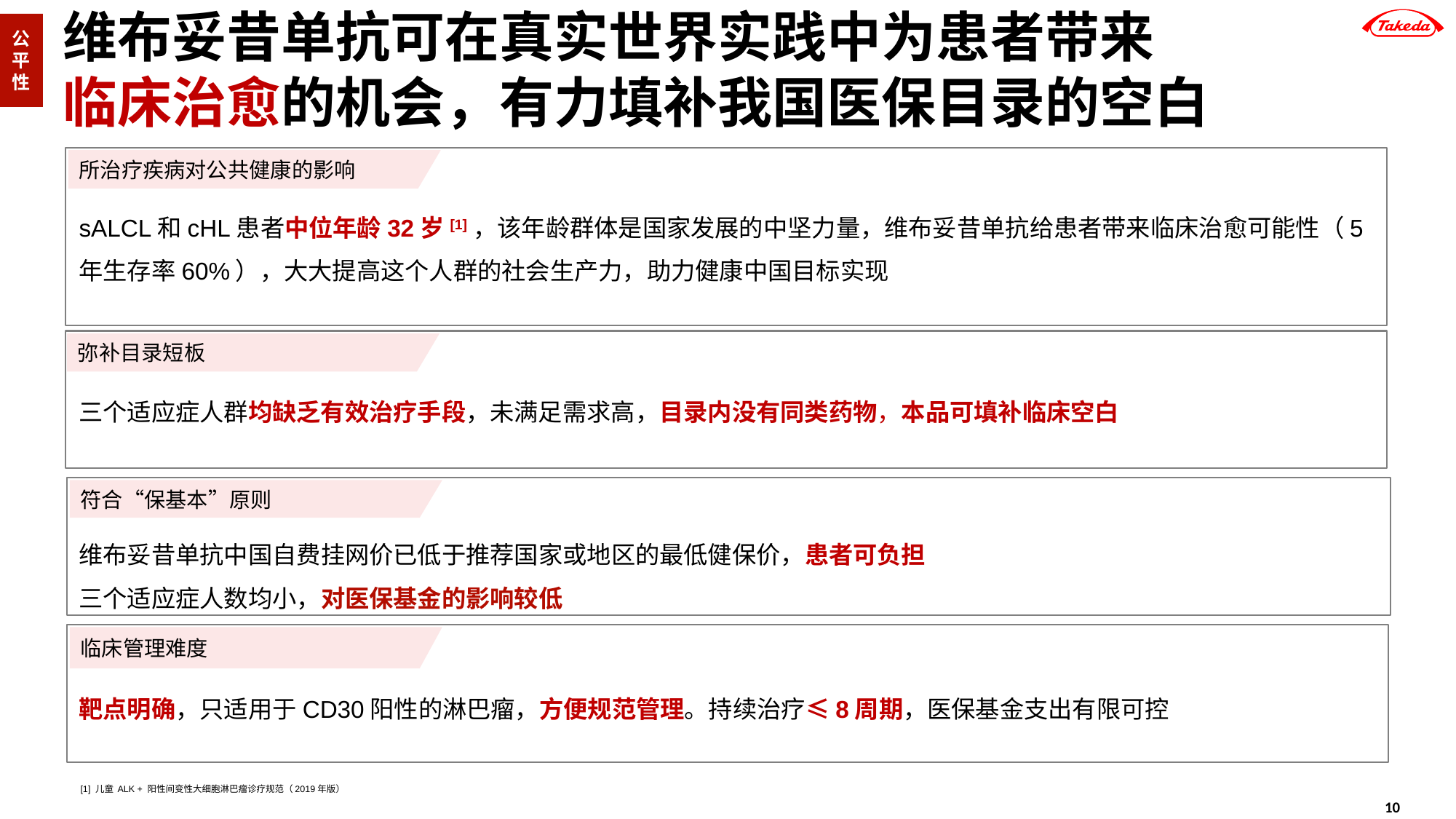

公平性

# 维布妥昔单抗可在真实世界实践中为患者带来 临床治愈的机会，有力填补我国医保目录的空白

所治疗疾病对公共健康的影响
sALCL和cHL患者中位年龄32岁[1]，该年龄群体是国家发展的中坚力量，维布妥昔单抗给患者带来临床治愈可能性（5年生存率60%），大大提高这个人群的社会生产力，助力健康中国目标实现

弥补目录短板
三个适应症人群均缺乏有效治疗手段，未满足需求高，目录内没有同类药物，本品可填补临床空白

符合“保基本”原则
维布妥昔单抗中国自费挂网价已低于推荐国家或地区的最低健保价，患者可负担
三个适应症人数均小，对医保基金的影响较低

临床管理难度
靶点明确，只适用于CD30阳性的淋巴瘤，方便规范管理。持续治疗≤8周期，医保基金支出有限可控
[1] 儿童 ALK + 阳性间变性大细胞淋巴瘤诊疗规范（2019年版）